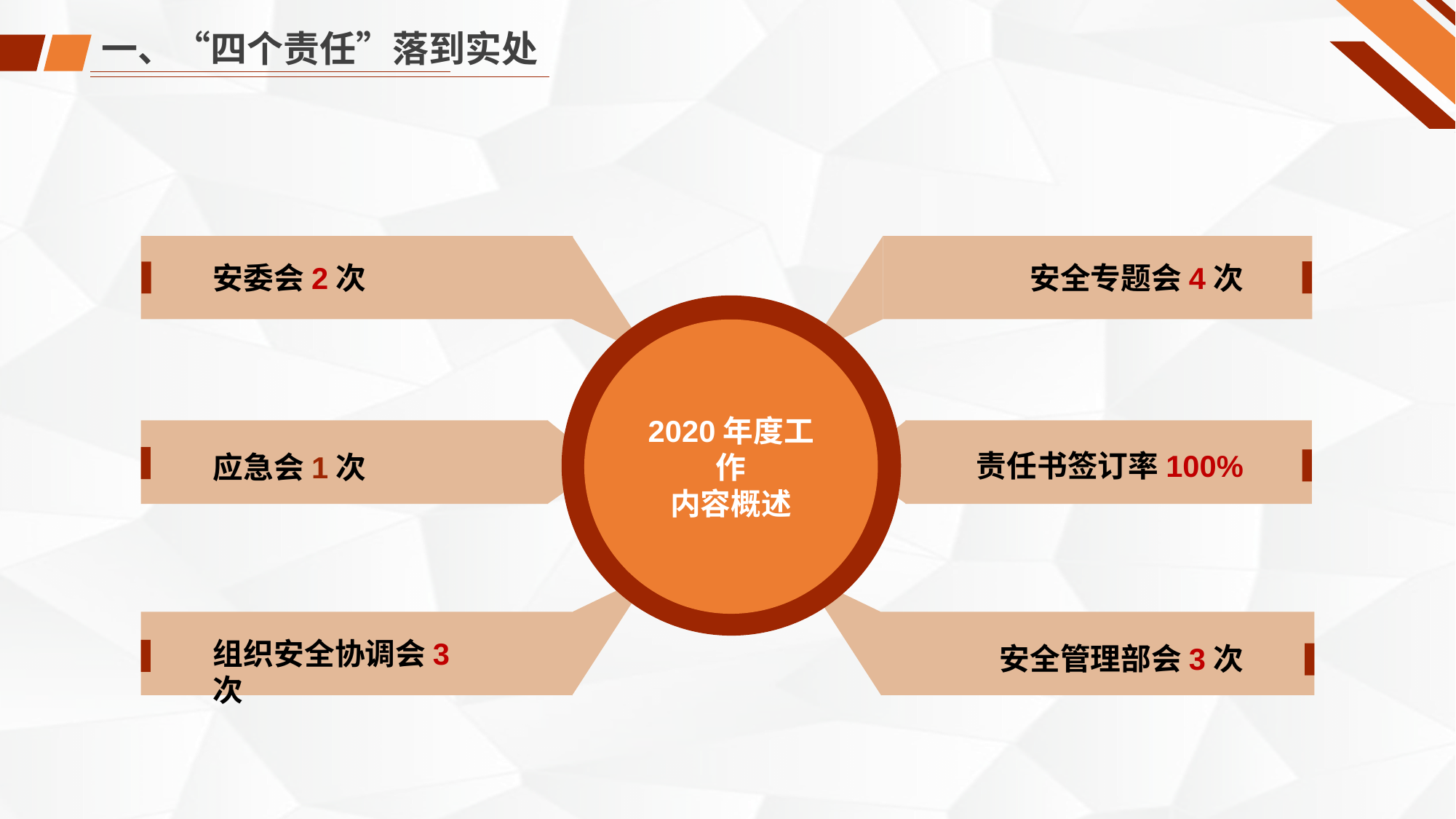

一、“四个责任”落到实处

2020年度工作
内容概述
安委会2次
安全专题会4次

责任书签订率100%
应急会1次

组织安全协调会3次
安全管理部会3次